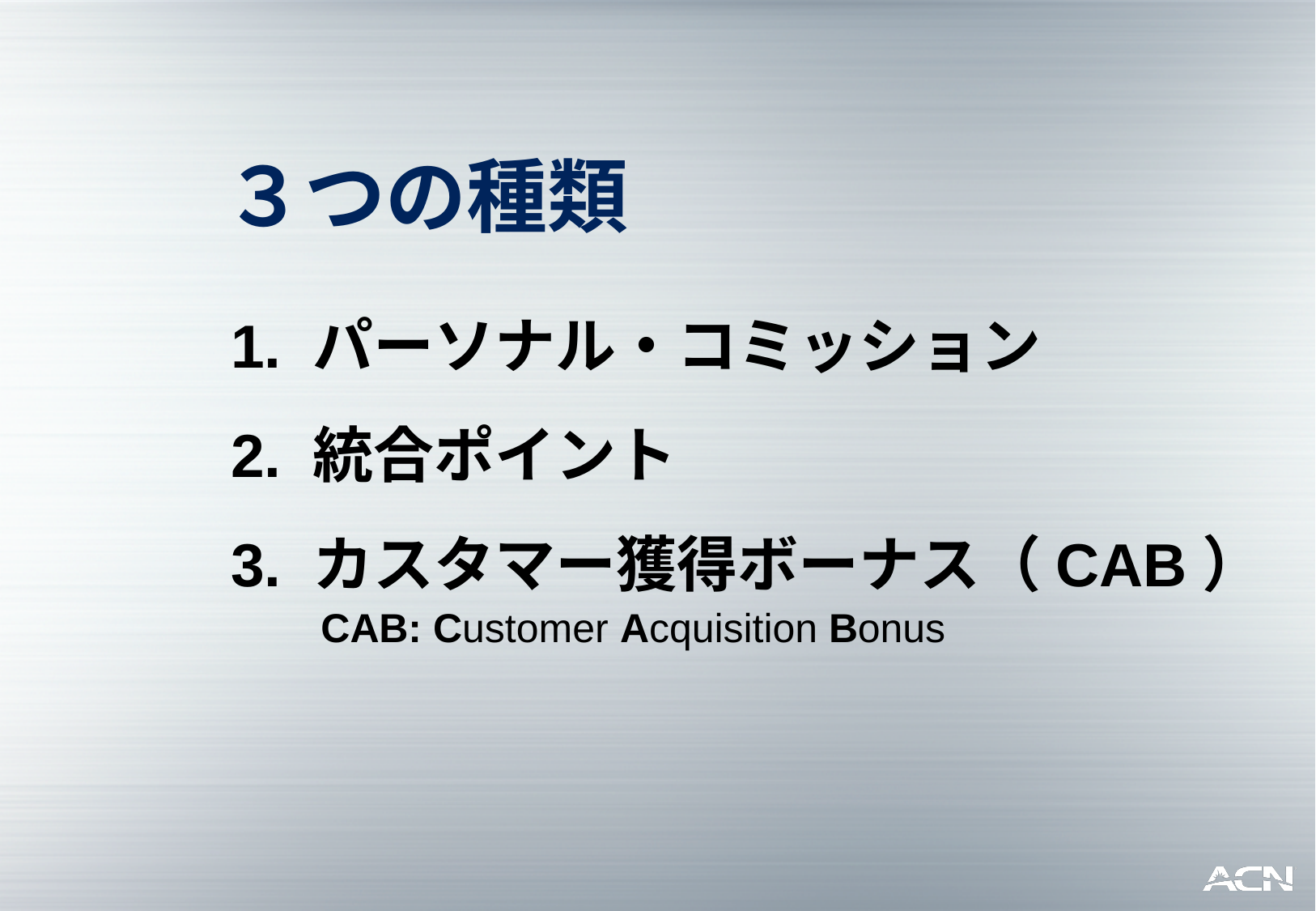

３つの種類
1. パーソナル・コミッション
2. 統合ポイント
3. カスタマー獲得ボーナス（CAB）
CAB: Customer Acquisition Bonus